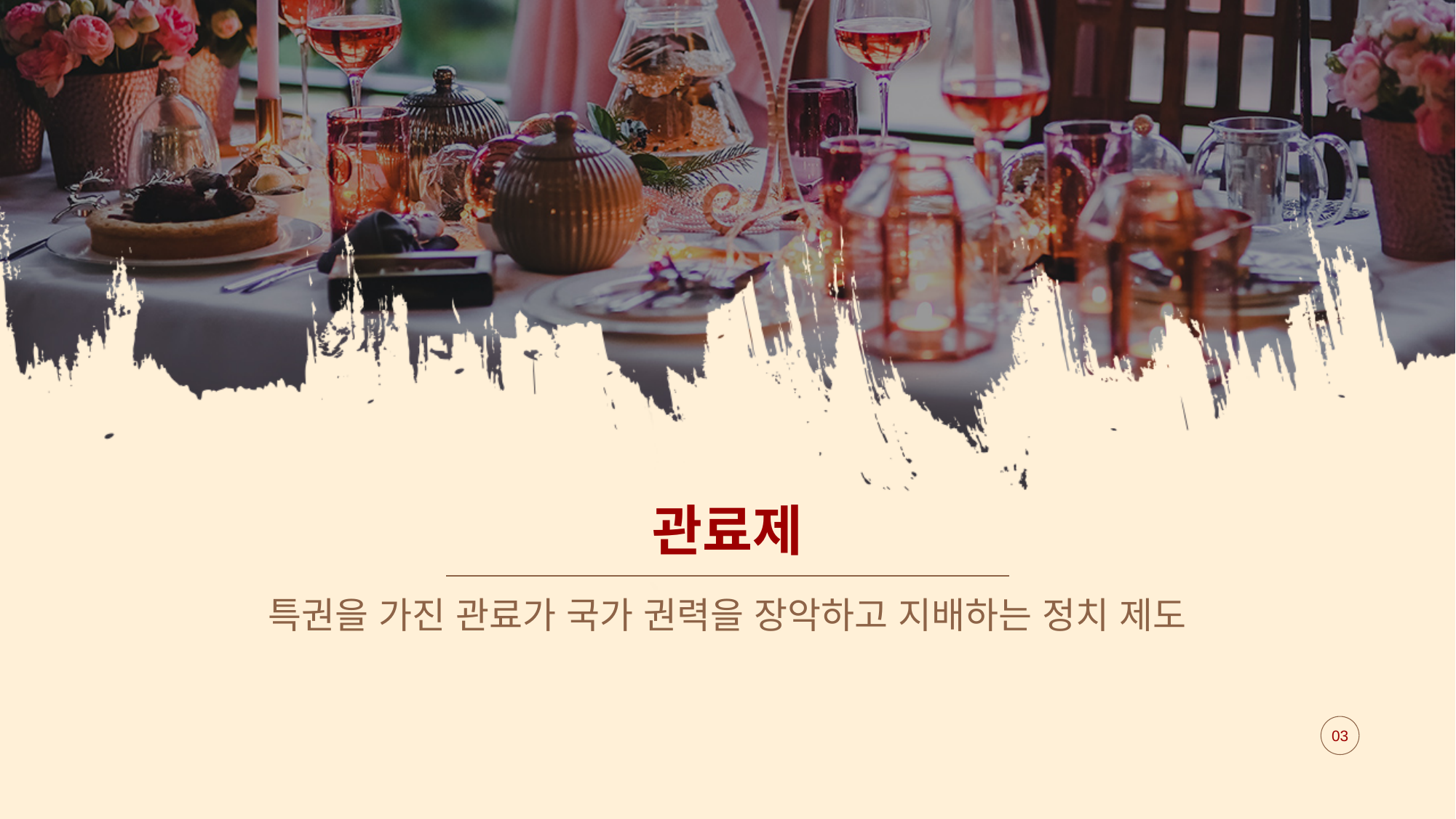

# 관료제
특권을 가진 관료가 국가 권력을 장악하고 지배하는 정치 제도
03